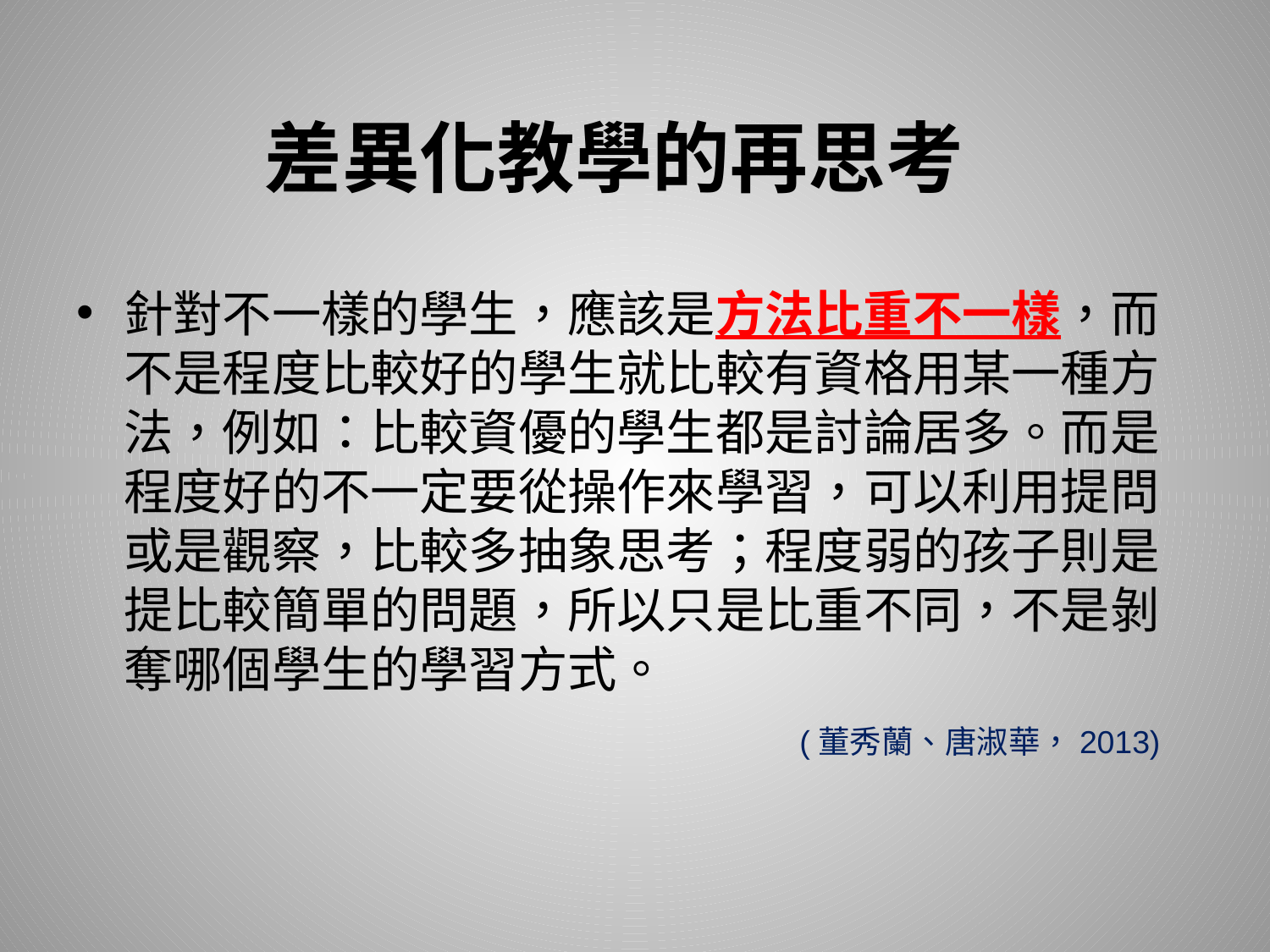

# 差異化教學的再思考
針對不一樣的學生，應該是方法比重不一樣，而不是程度比較好的學生就比較有資格用某一種方法，例如：比較資優的學生都是討論居多。而是程度好的不一定要從操作來學習，可以利用提問或是觀察，比較多抽象思考；程度弱的孩子則是提比較簡單的問題，所以只是比重不同，不是剝奪哪個學生的學習方式。
(董秀蘭、唐淑華，2013)